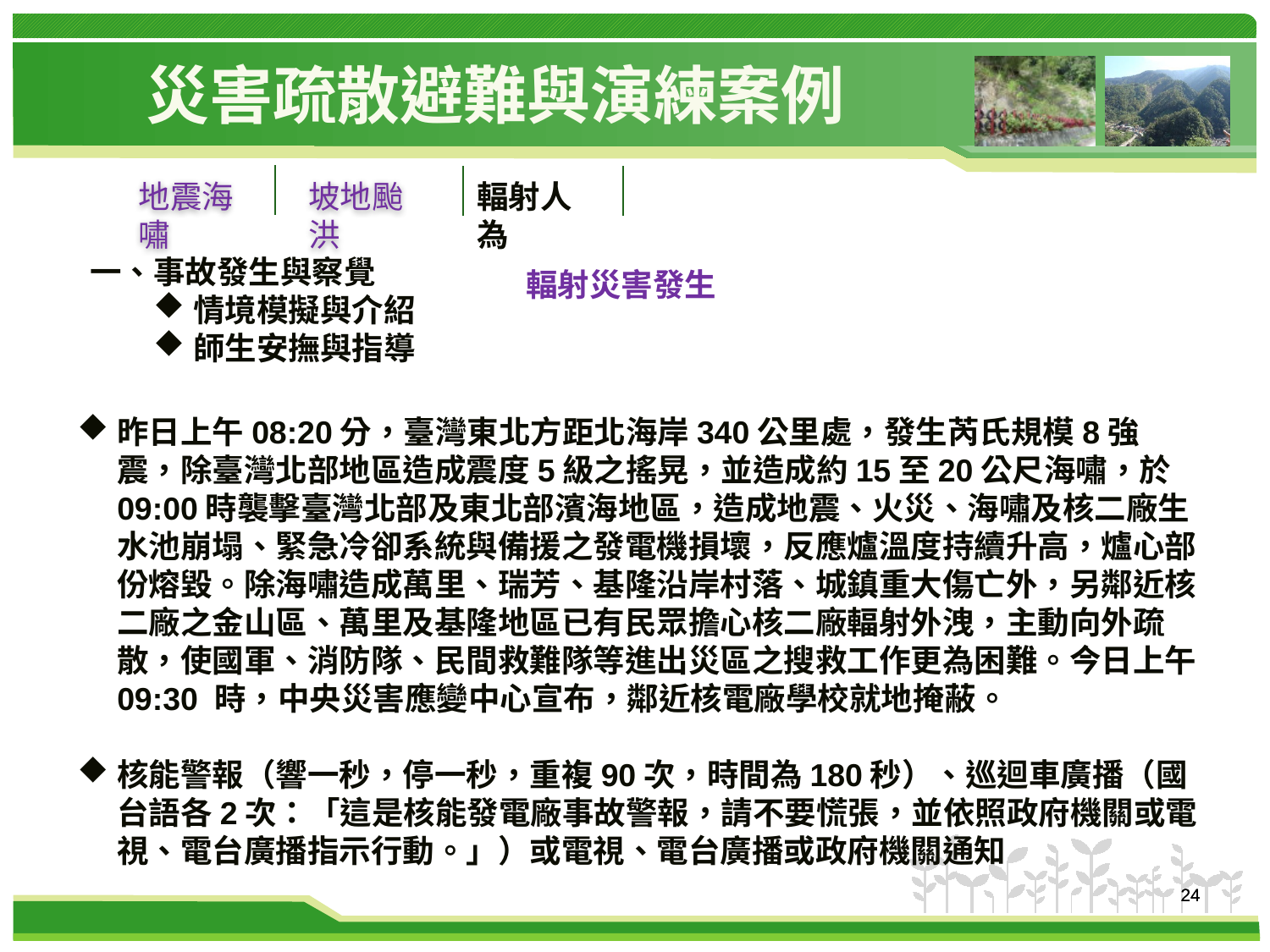

# 災害疏散避難與演練案例
地震海嘯
坡地颱洪
輻射人為
一、事故發生與察覺
情境模擬與介紹
師生安撫與指導
輻射災害發生
昨日上午08:20分，臺灣東北方距北海岸340公里處，發生芮氏規模8強震，除臺灣北部地區造成震度5級之搖晃，並造成約15至20公尺海嘯，於09:00時襲擊臺灣北部及東北部濱海地區，造成地震、火災、海嘯及核二廠生水池崩塌、緊急冷卻系統與備援之發電機損壞，反應爐溫度持續升高，爐心部份熔毀。除海嘯造成萬里、瑞芳、基隆沿岸村落、城鎮重大傷亡外，另鄰近核二廠之金山區、萬里及基隆地區已有民眾擔心核二廠輻射外洩，主動向外疏散，使國軍、消防隊、民間救難隊等進出災區之搜救工作更為困難。今日上午09:30 時，中央災害應變中心宣布，鄰近核電廠學校就地掩蔽。

核能警報（響一秒，停一秒，重複90次，時間為180秒）、巡迴車廣播（國台語各2次：「這是核能發電廠事故警報，請不要慌張，並依照政府機關或電視、電台廣播指示行動。」）或電視、電台廣播或政府機關通知
24
24